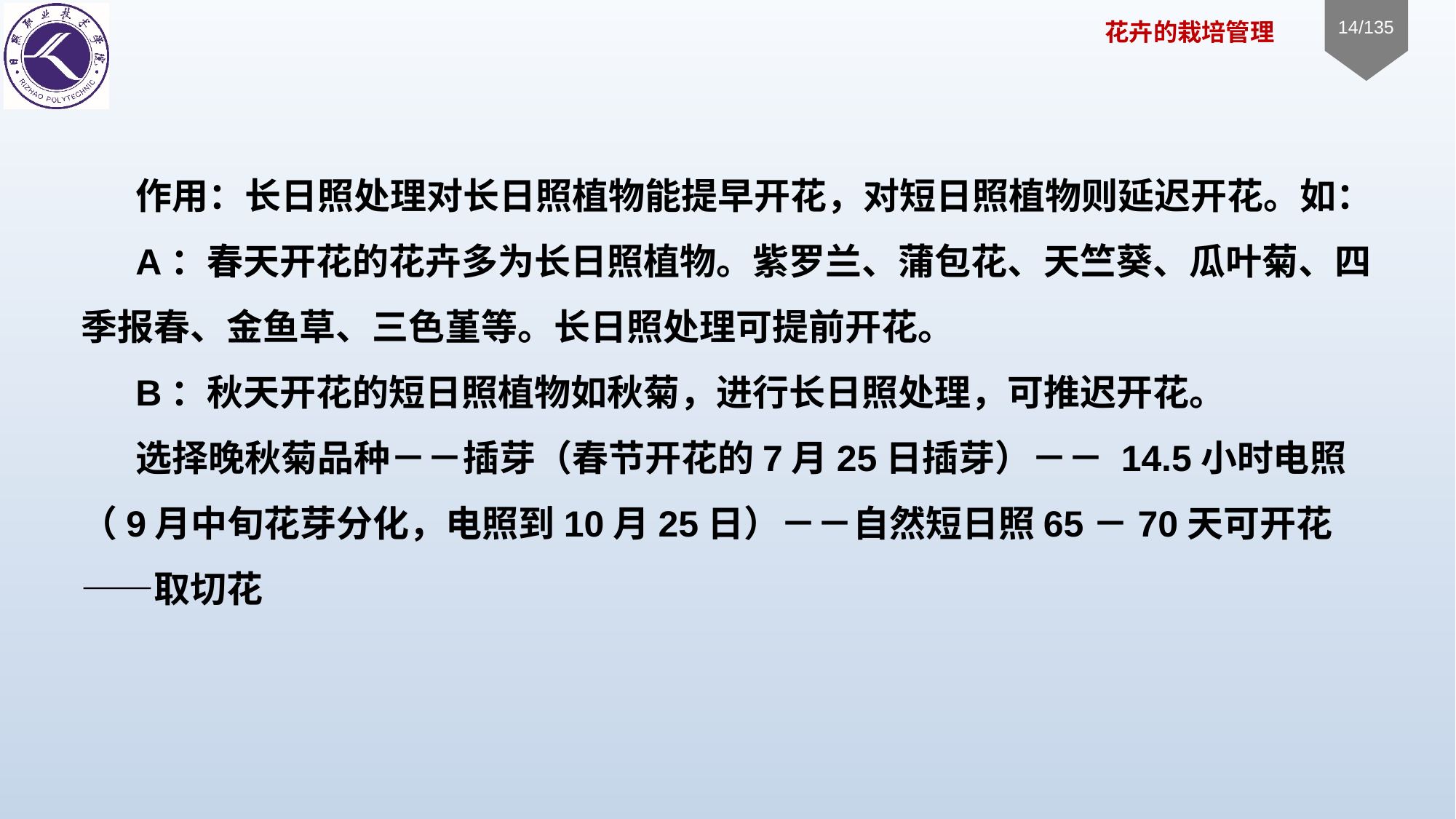

作用：长日照处理对长日照植物能提早开花，对短日照植物则延迟开花。如：
A：春天开花的花卉多为长日照植物。紫罗兰、蒲包花、天竺葵、瓜叶菊、四季报春、金鱼草、三色堇等。长日照处理可提前开花。
B：秋天开花的短日照植物如秋菊，进行长日照处理，可推迟开花。
选择晚秋菊品种－－插芽（春节开花的7月25日插芽）－－ 14.5小时电照（9月中旬花芽分化，电照到10月25日）－－自然短日照65－70天可开花——取切花